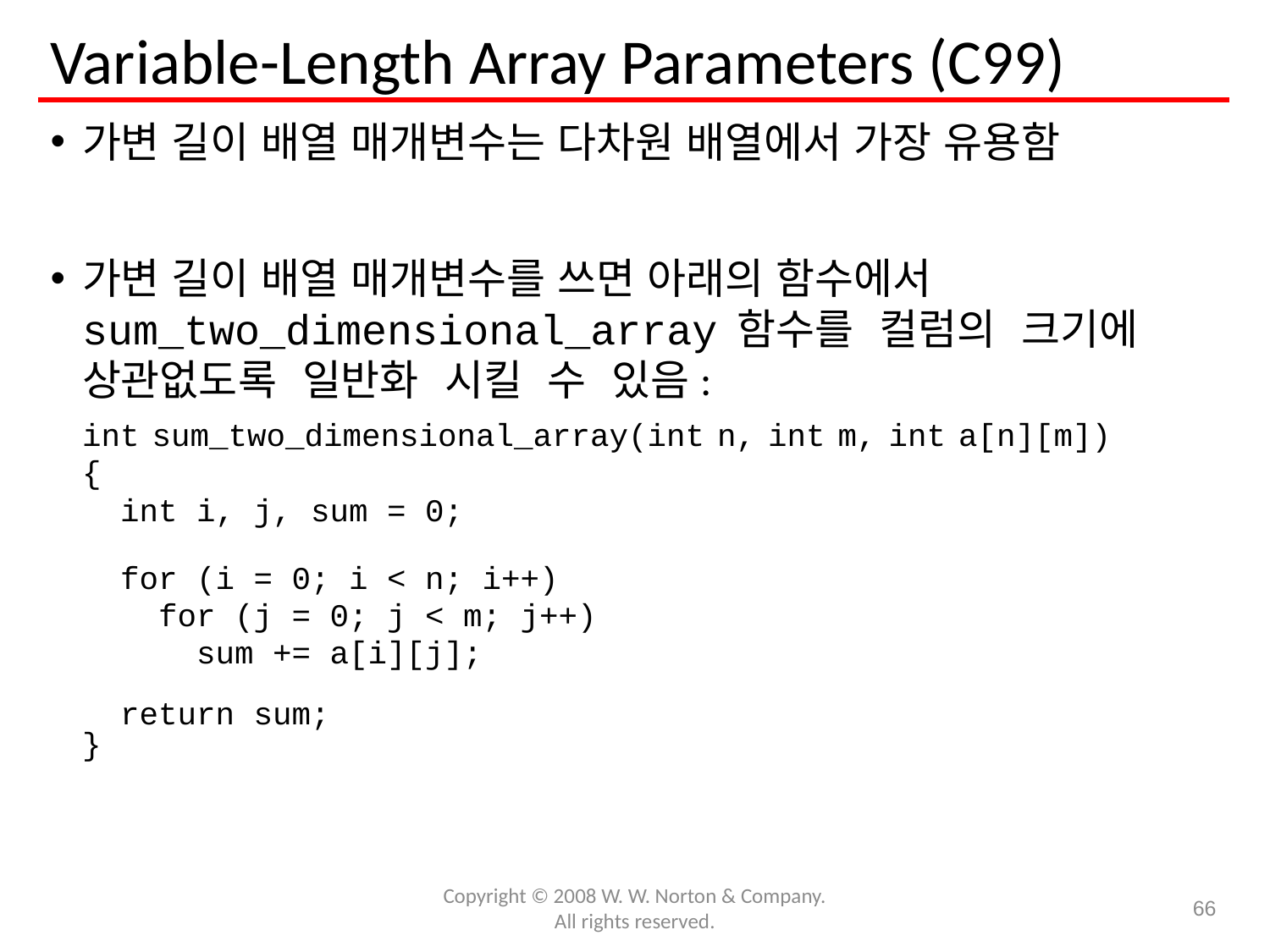

# Variable-Length Array Parameters (C99)
가변 길이 배열 매개변수는 다차원 배열에서 가장 유용함

가변 길이 배열 매개변수를 쓰면 아래의 함수에서 sum_two_dimensional_array 함수를 컬럼의 크기에 상관없도록 일반화 시킬 수 있음:
	int sum_two_dimensional_array(int n, int m, int a[n][m])
	{
	  int i, j, sum = 0;

	  for (i = 0; i < n; i++)
	    for (j = 0; j < m; j++)
	      sum += a[i][j];

	  return sum;
	}
Copyright © 2008 W. W. Norton & Company.
All rights reserved.
66